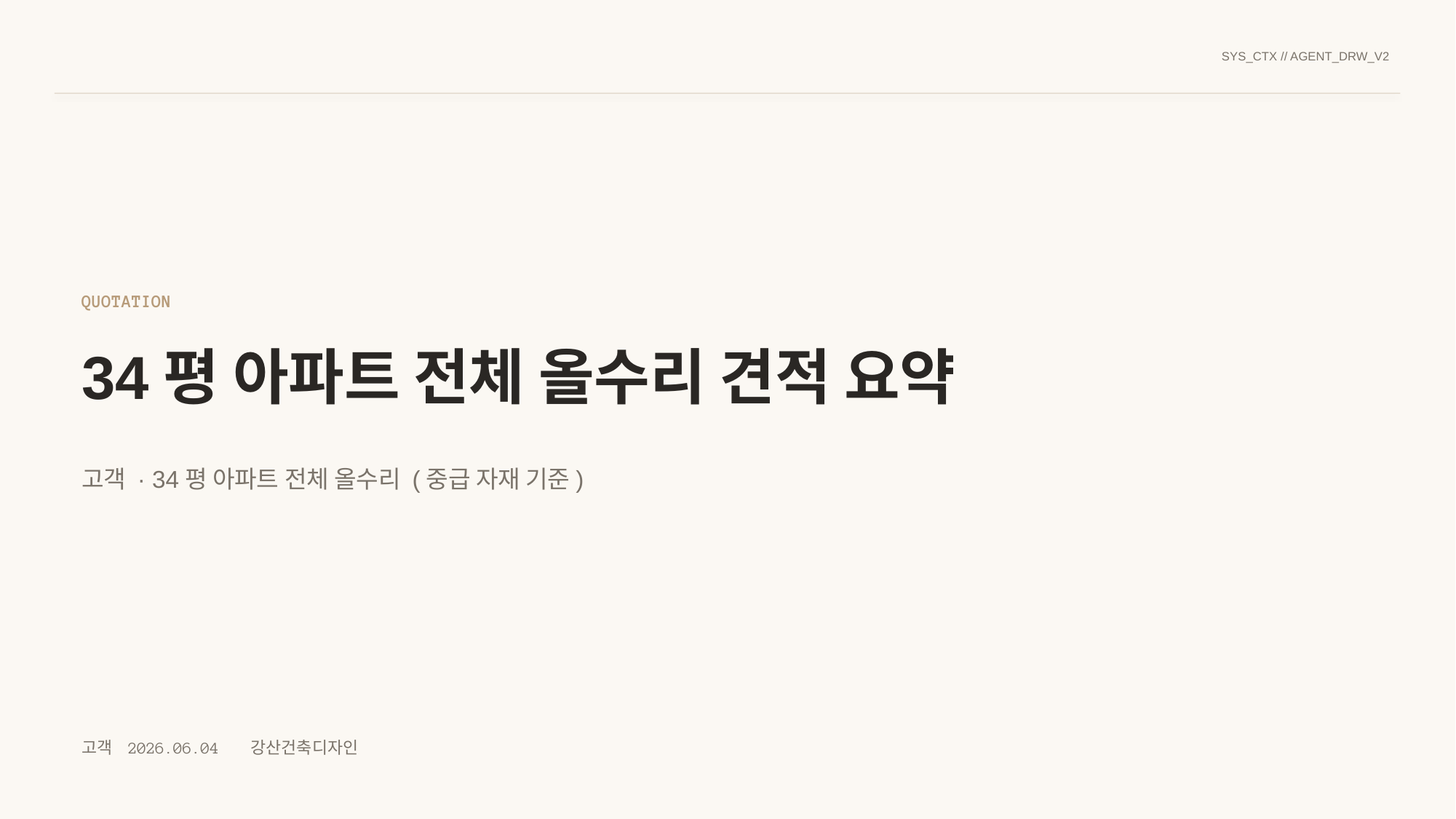

SYS_CTX // AGENT_DRW_V2

QUOTATION
34평 아파트 전체 올수리 견적 요약
고객 · 34평 아파트 전체 올수리 (중급 자재 기준)
고객   2026.06.04   강산건축디자인